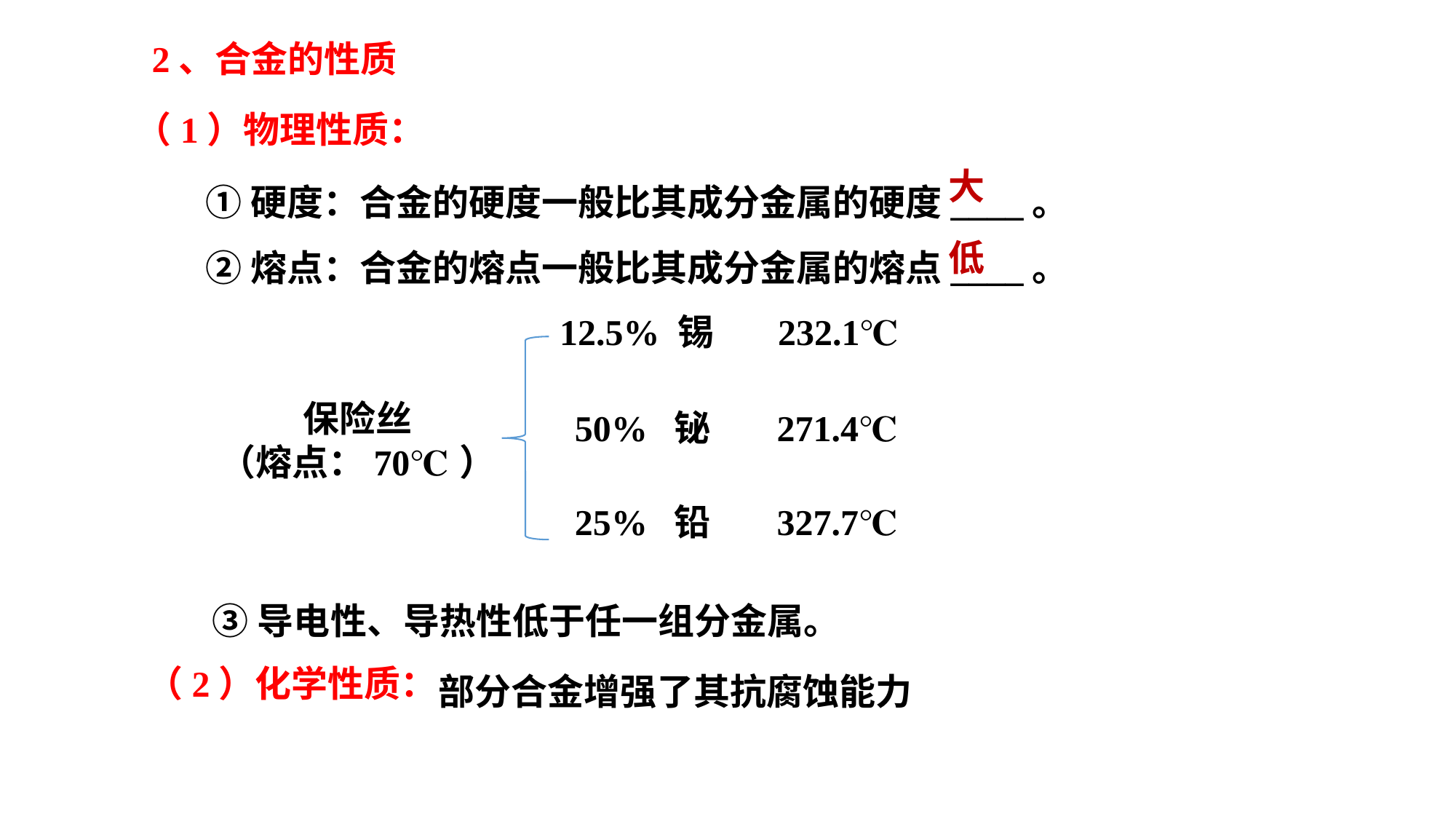

2、合金的性质
（1）物理性质：
①硬度：合金的硬度一般比其成分金属的硬度____。
②熔点：合金的熔点一般比其成分金属的熔点____。
大
低
12.5% 锡	232.1℃

保险丝
（熔点：70℃）
50%  铋       271.4℃
25%  铅       327.7℃
③导电性、导热性低于任一组分金属。
部分合金增强了其抗腐蚀能力
（2）化学性质：